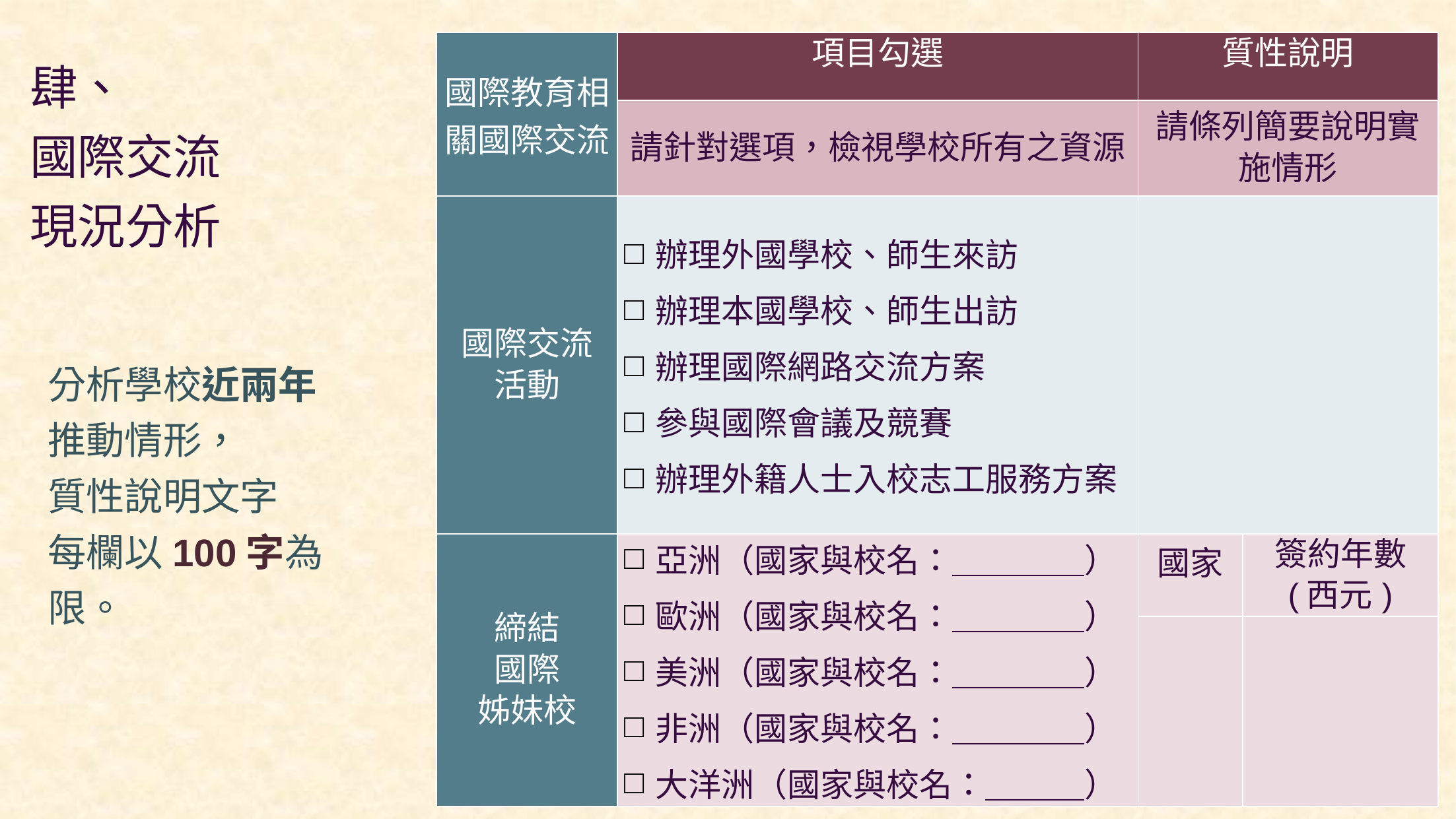

肆、
國際交流
現況分析
| 國際教育相關國際交流 | 項目勾選 | 質性說明 |  |
| --- | --- | --- | --- |
|  | 請針對選項，檢視學校所有之資源 | 請條列簡要說明實施情形 |  |
| 國際交流 活動 | 辦理外國學校、師生來訪 辦理本國學校、師生出訪 辦理國際網路交流方案 參與國際會議及競賽 辦理外籍人士入校志工服務方案 |  |  |
| 締結 國際 姊妹校 | 亞洲（國家與校名：＿＿＿＿） 歐洲（國家與校名：＿＿＿＿） 美洲（國家與校名：＿＿＿＿） 非洲（國家與校名：＿＿＿＿） 大洋洲（國家與校名：＿＿＿） | 國家 | 簽約年數 (西元) |
|  |  |  |  |
分析學校近兩年
推動情形，
質性說明文字
每欄以100字為限。